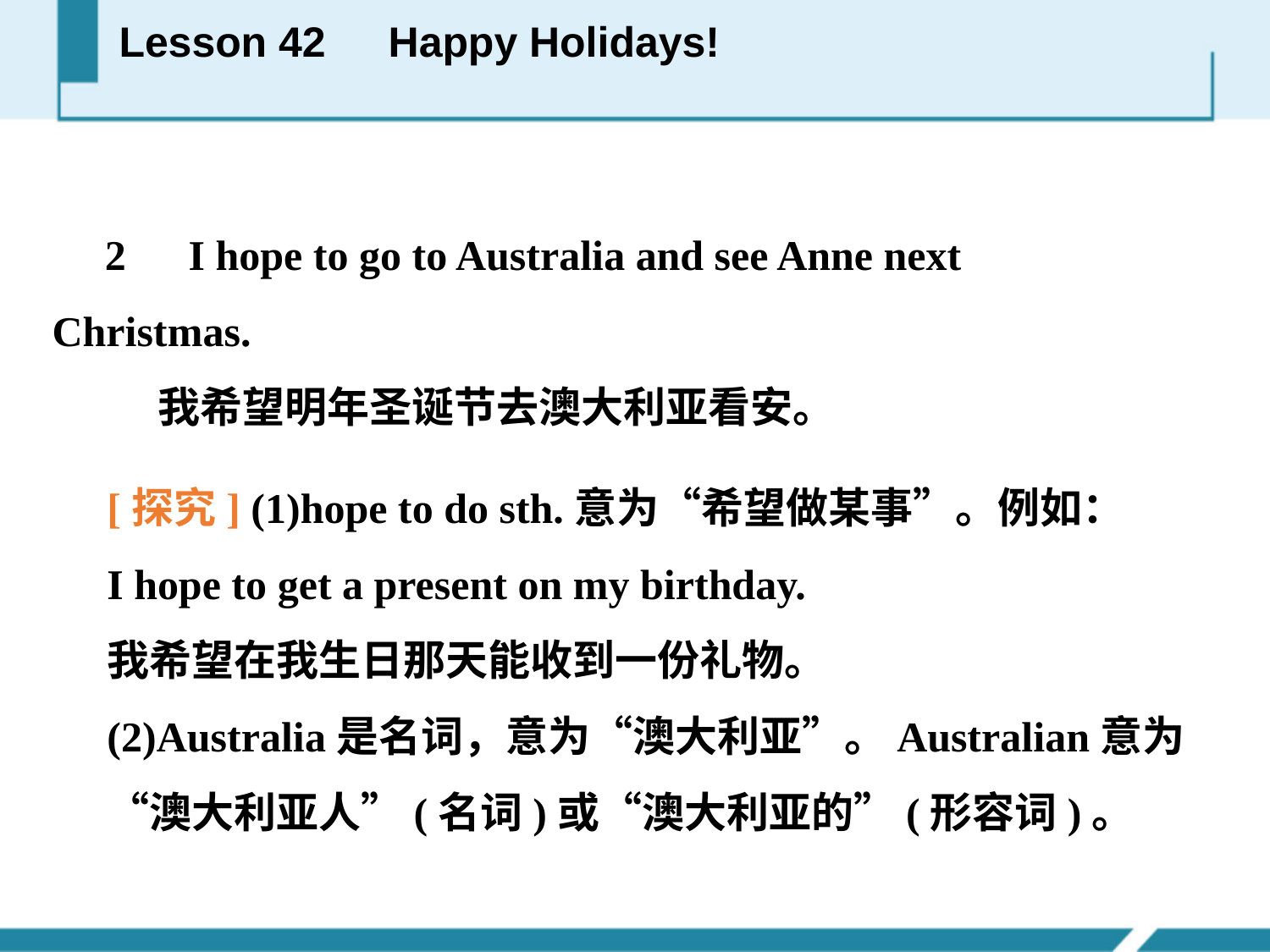

Lesson 42　Happy Holidays!
　2　I hope to go to Australia and see Anne next Christmas.
          我希望明年圣诞节去澳大利亚看安。
[探究] (1)hope to do sth.意为“希望做某事”。例如：
I hope to get a present on my birthday.
我希望在我生日那天能收到一份礼物。
(2)Australia是名词，意为“澳大利亚”。Australian意为“澳大利亚人”(名词)或“澳大利亚的”(形容词)。